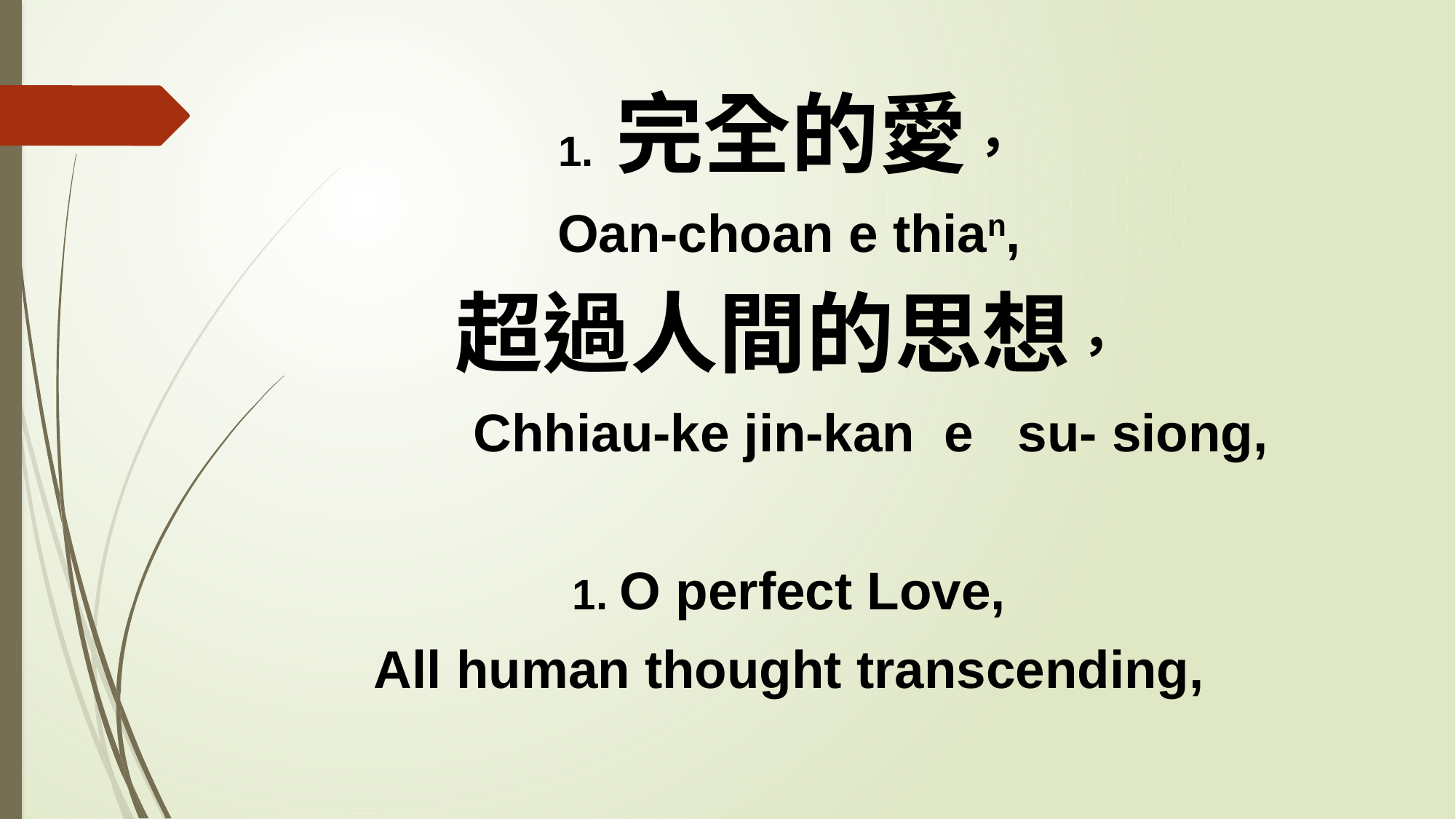

1. 完全的愛，
Oan-choan e thian,
超過人間的思想，
                Chhiau-ke jin-kan  e   su- siong,

1. O perfect Love,
All human thought transcending,